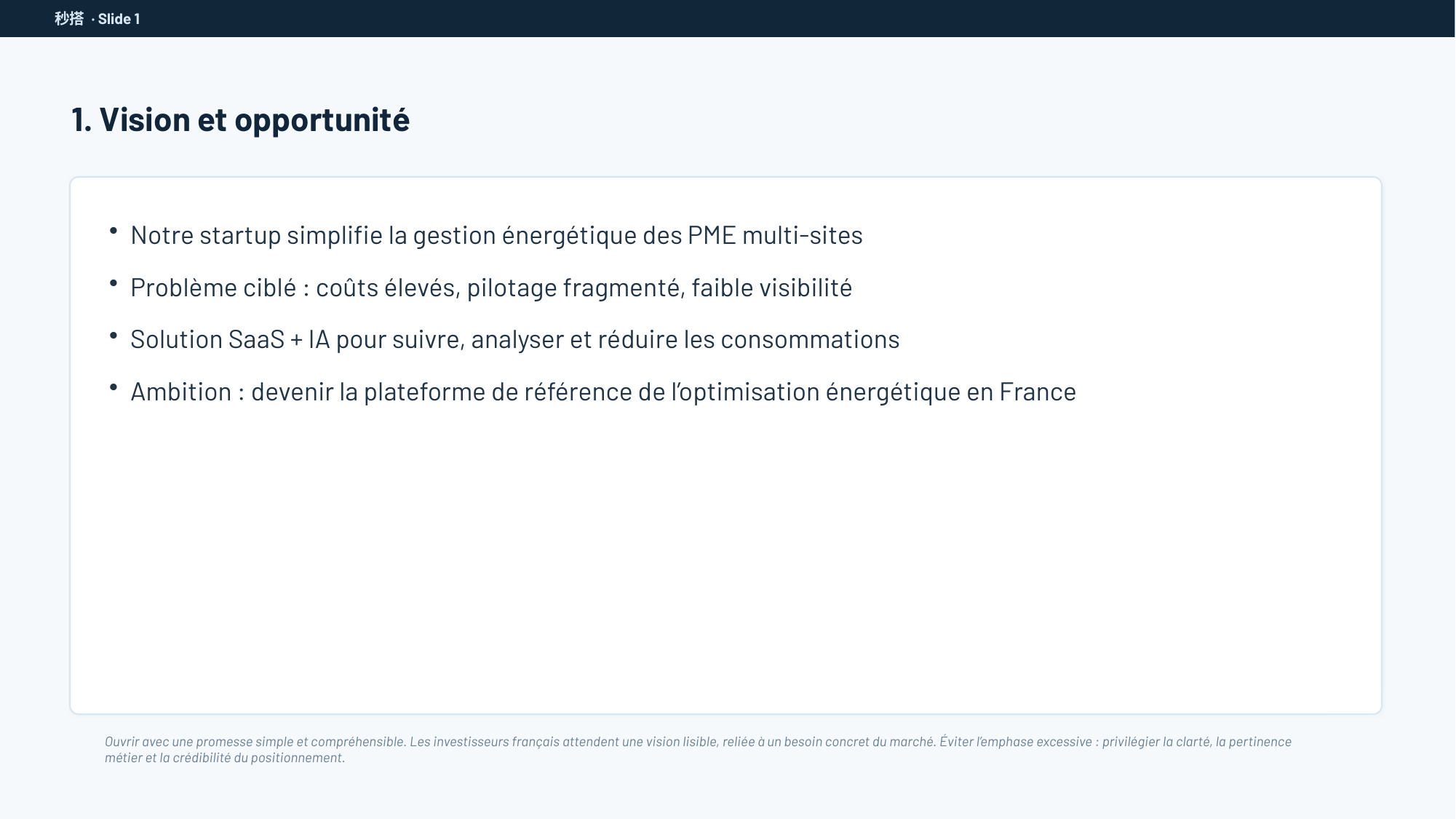

秒搭 · Slide 1
1. Vision et opportunité

Notre startup simplifie la gestion énergétique des PME multi-sites
Problème ciblé : coûts élevés, pilotage fragmenté, faible visibilité
Solution SaaS + IA pour suivre, analyser et réduire les consommations
Ambition : devenir la plateforme de référence de l’optimisation énergétique en France
Ouvrir avec une promesse simple et compréhensible. Les investisseurs français attendent une vision lisible, reliée à un besoin concret du marché. Éviter l’emphase excessive : privilégier la clarté, la pertinence métier et la crédibilité du positionnement.